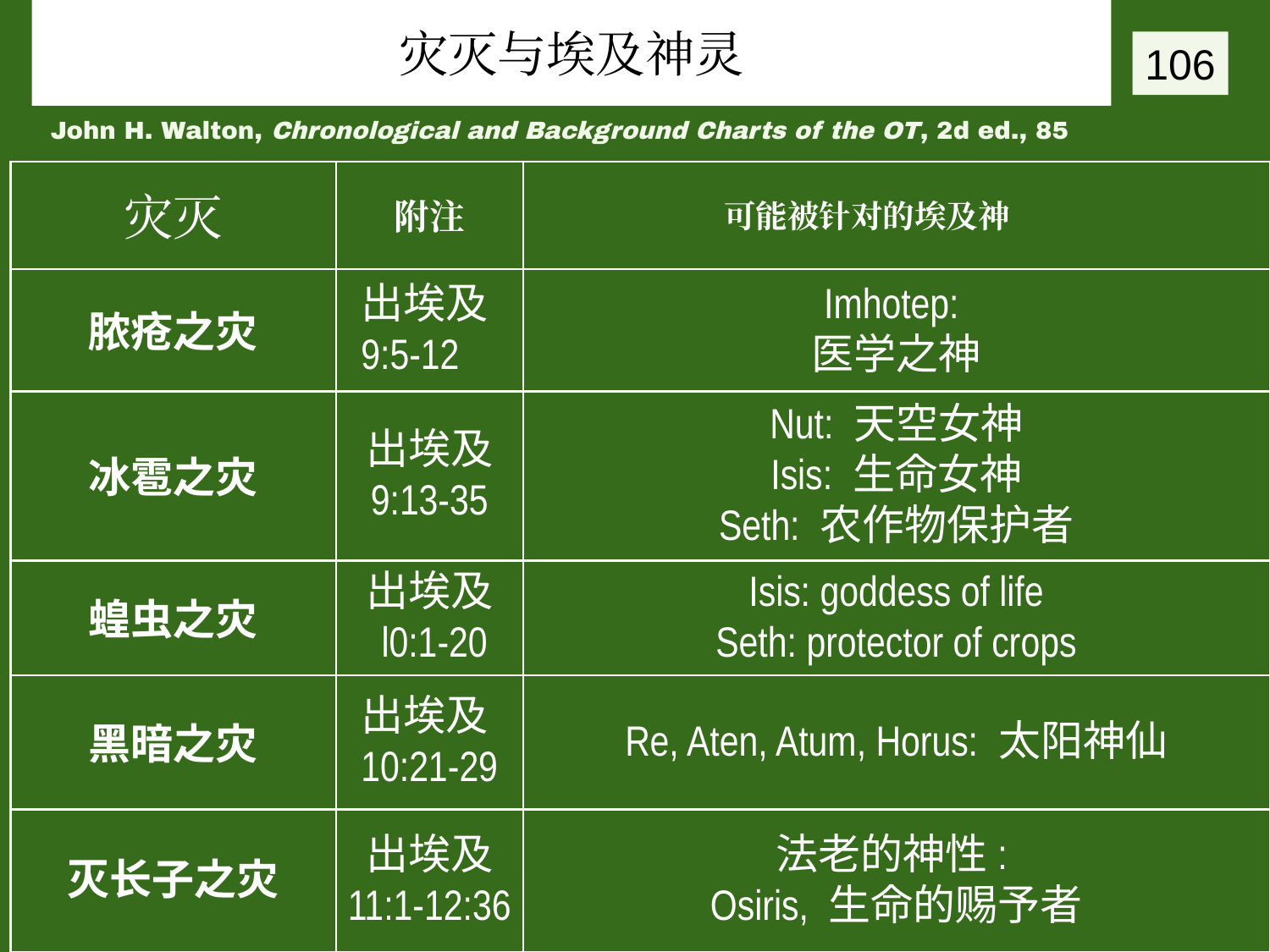

# 灾灭与埃及神灵
106

John H. Walton, Chronological and Background Charts of the OT, 2d ed., 85
灾灭

附注

脓疮之灾

出埃及9:5-12

Imhotep:
医学之神

冰雹之灾

出埃及
9:13-35

Nut: 天空女神
Isis: 生命女神
Seth: 农作物保护者

蝗虫之灾

出埃及
 l0:1-20

Isis: goddess of life
Seth: protector of crops

黑暗之灾

出埃及
10:21-29

Re, Aten, Atum, Horus: 太阳神仙

灭长子之灾

出埃及
11:1-12:36

法老的神性:
Osiris, 生命的赐予者

可能被针对的埃及神